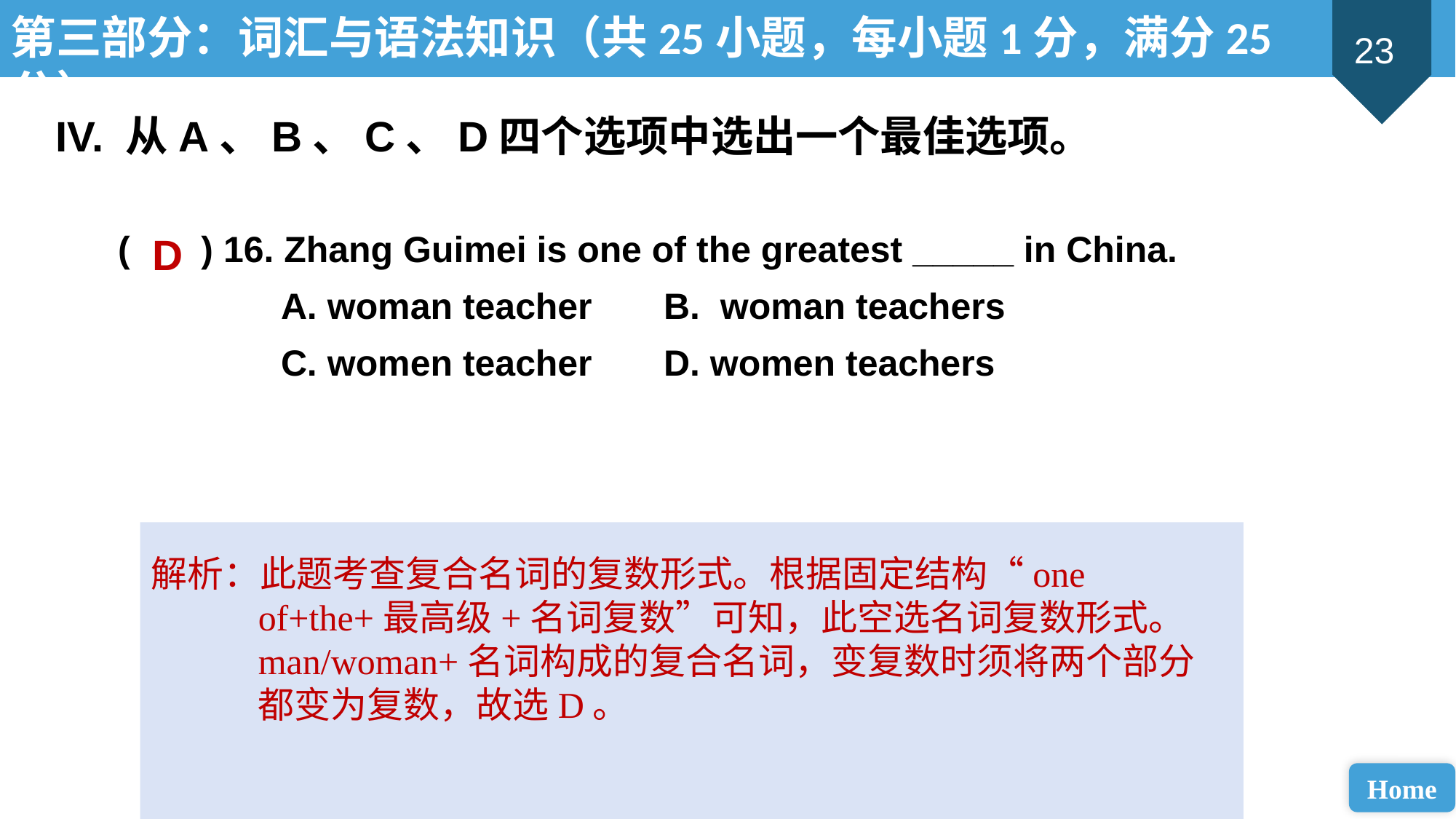

第三部分：词汇与语法知识（共25小题，每小题1分，满分25分）
IV. 从A、B、C、D四个选项中选出一个最佳选项。
(       ) 16. Zhang Guimei is one of the greatest _____ in China.
                A. woman teacher	B.  woman teachers
                C. women teacher 	D. women teachers
D

解析：此题考查复合名词的复数形式。根据固定结构“one of+the+最高级+名词复数”可知，此空选名词复数形式。man/woman+名词构成的复合名词，变复数时须将两个部分都变为复数，故选D。